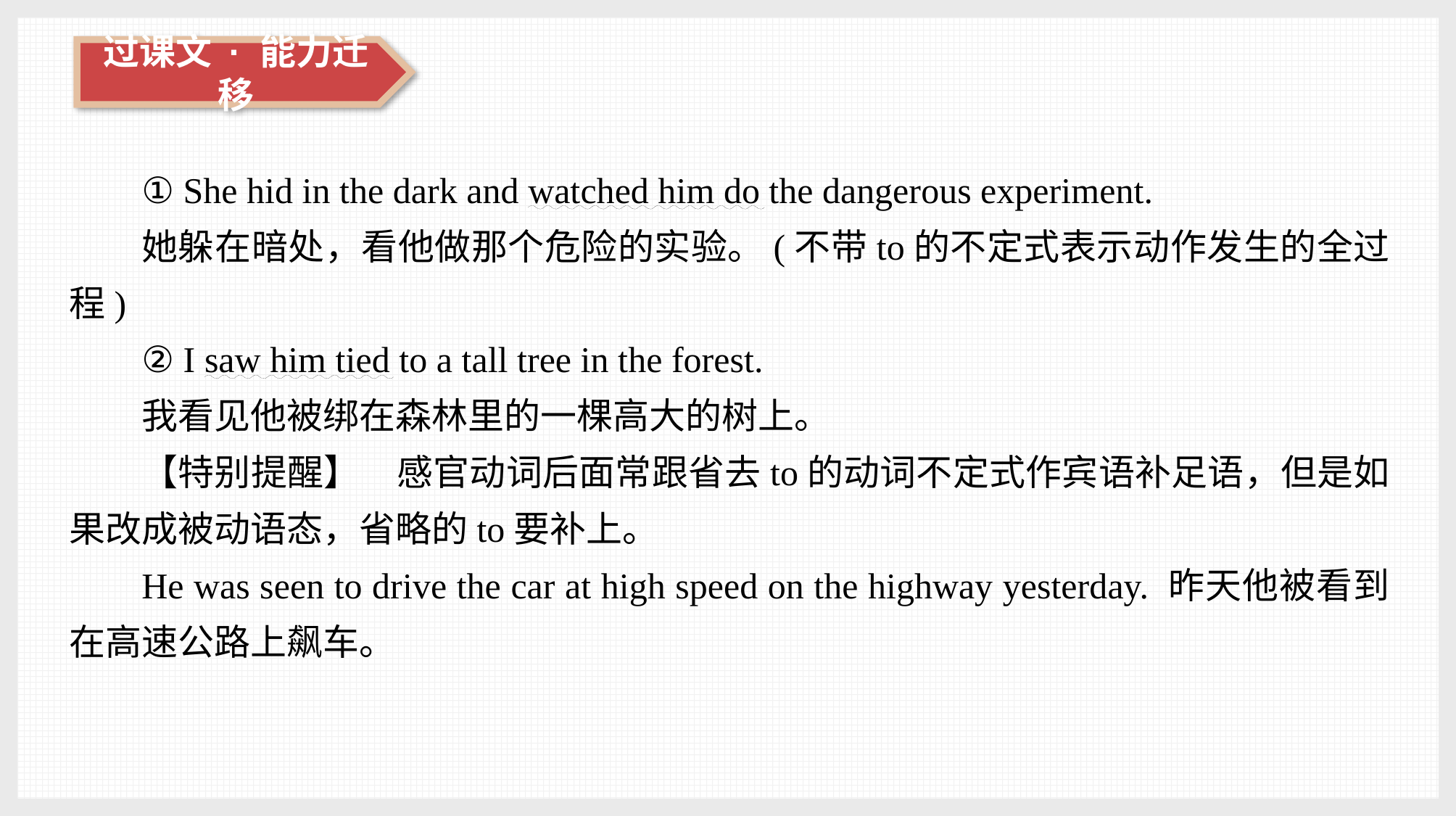

① She hid in the dark and watched him do the dangerous experiment.
她躲在暗处，看他做那个危险的实验。(不带to的不定式表示动作发生的全过程)
② I saw him tied to a tall tree in the forest.
我看见他被绑在森林里的一棵高大的树上。
【特别提醒】　感官动词后面常跟省去to的动词不定式作宾语补足语，但是如果改成被动语态，省略的to要补上。
He was seen to drive the car at high speed on the highway yesterday. 昨天他被看到在高速公路上飙车。